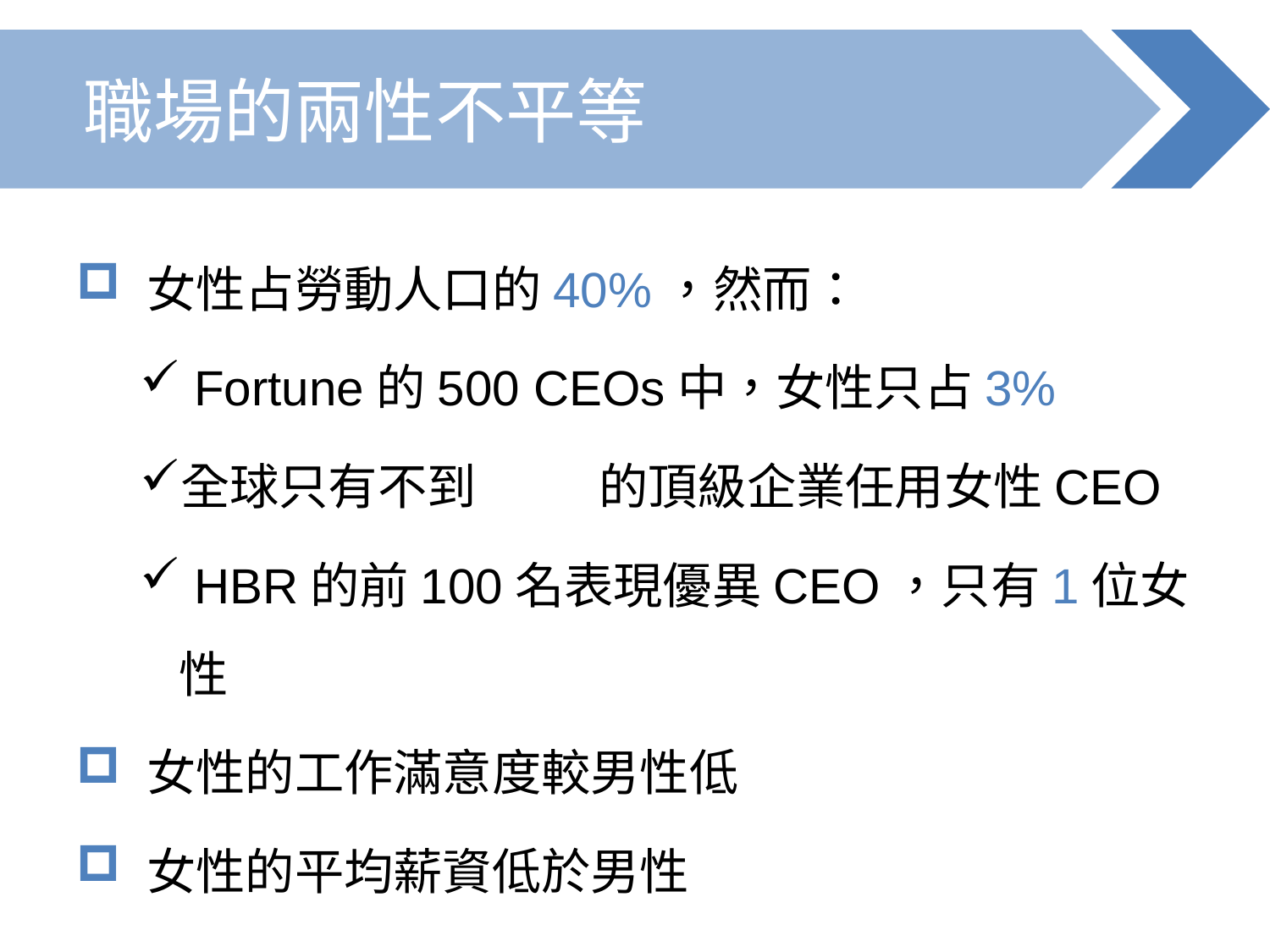

職場的兩性不平等

 女性占勞動人口的40%，然而：
 Fortune的500 CEOs中，女性只占3%
全球只有不到15%的頂級企業任用女性CEO
 HBR的前100名表現優異CEO，只有1位女性
 女性的工作滿意度較男性低7%
 女性的平均薪資低於男性4600美金